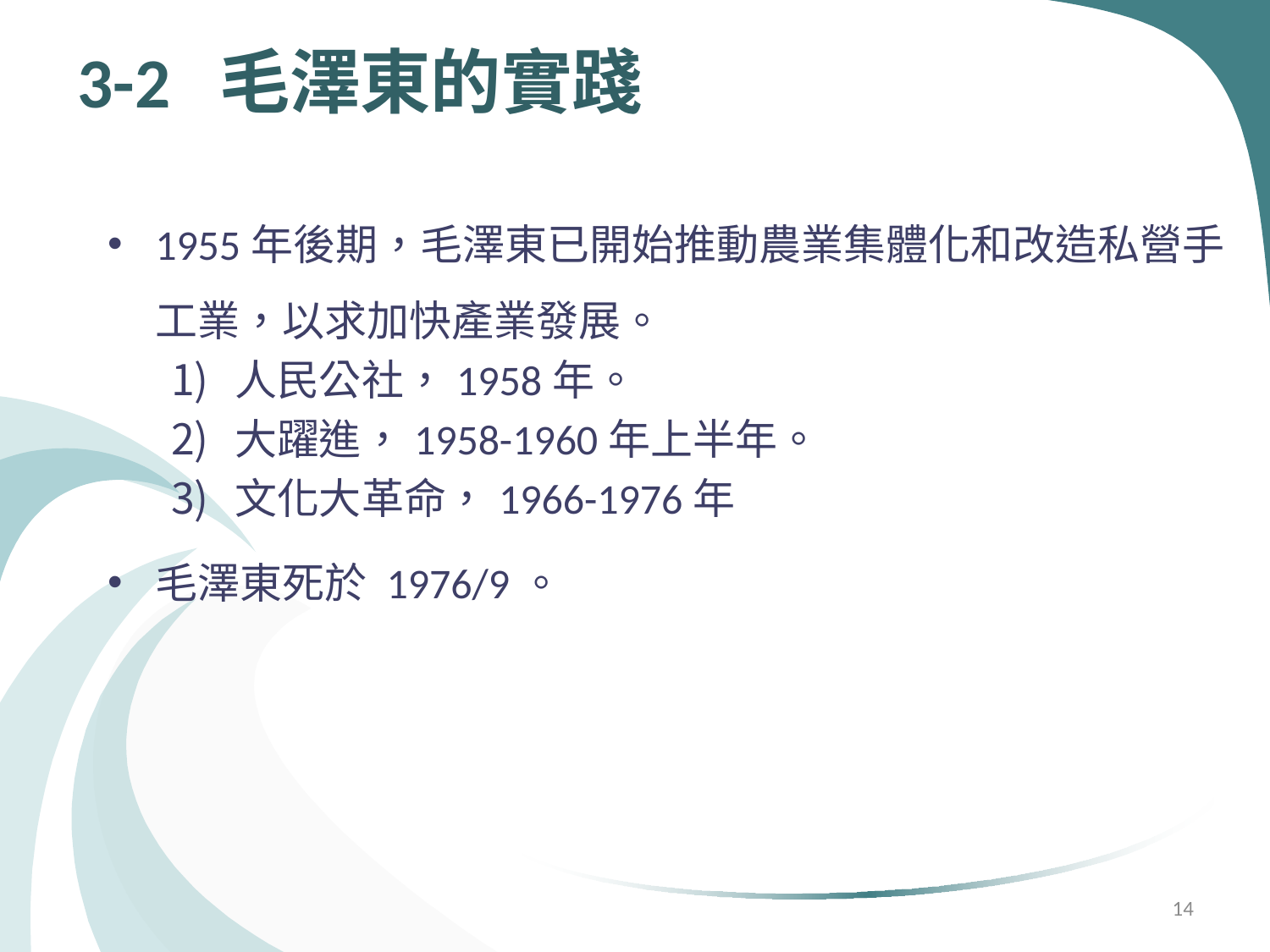

# 3-2  毛澤東的實踐
1955年後期，毛澤東已開始推動農業集體化和改造私營手工業，以求加快產業發展。
人民公社，1958年。
大躍進，1958-1960年上半年。
文化大革命，1966-1976年
毛澤東死於 1976/9。
14